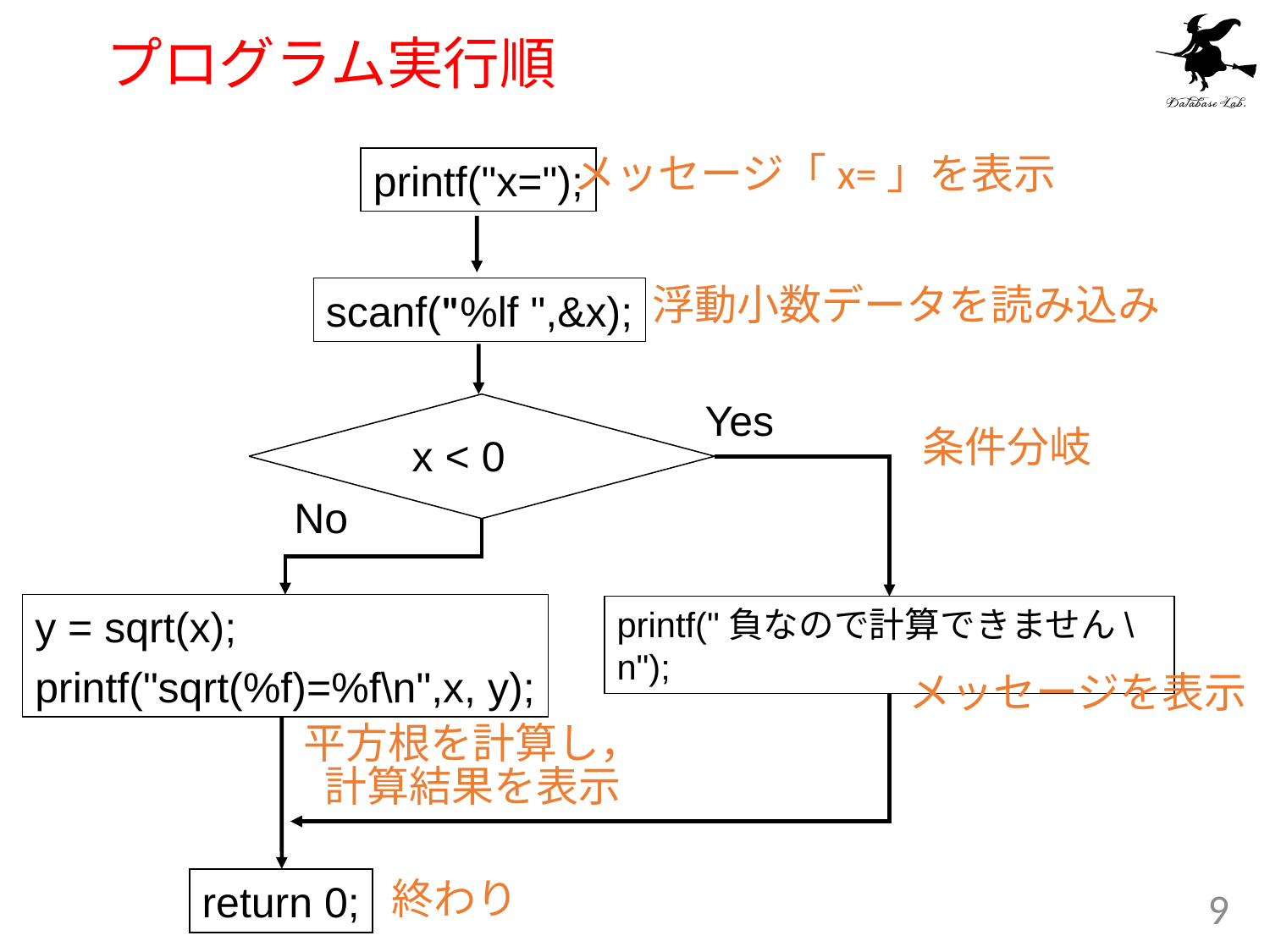

# プログラム実行順
printf("x=");
メッセージ「x=」を表示

scanf("%lf ",&x);
浮動小数データを読み込み

Yes

条件分岐
       x < 0
No
y = sqrt(x);
printf("sqrt(%f)=%f\n",x, y);
printf("負なので計算できません\n");
メッセージを表示

平方根を計算し，計算結果を表示
return 0;
終わり
9